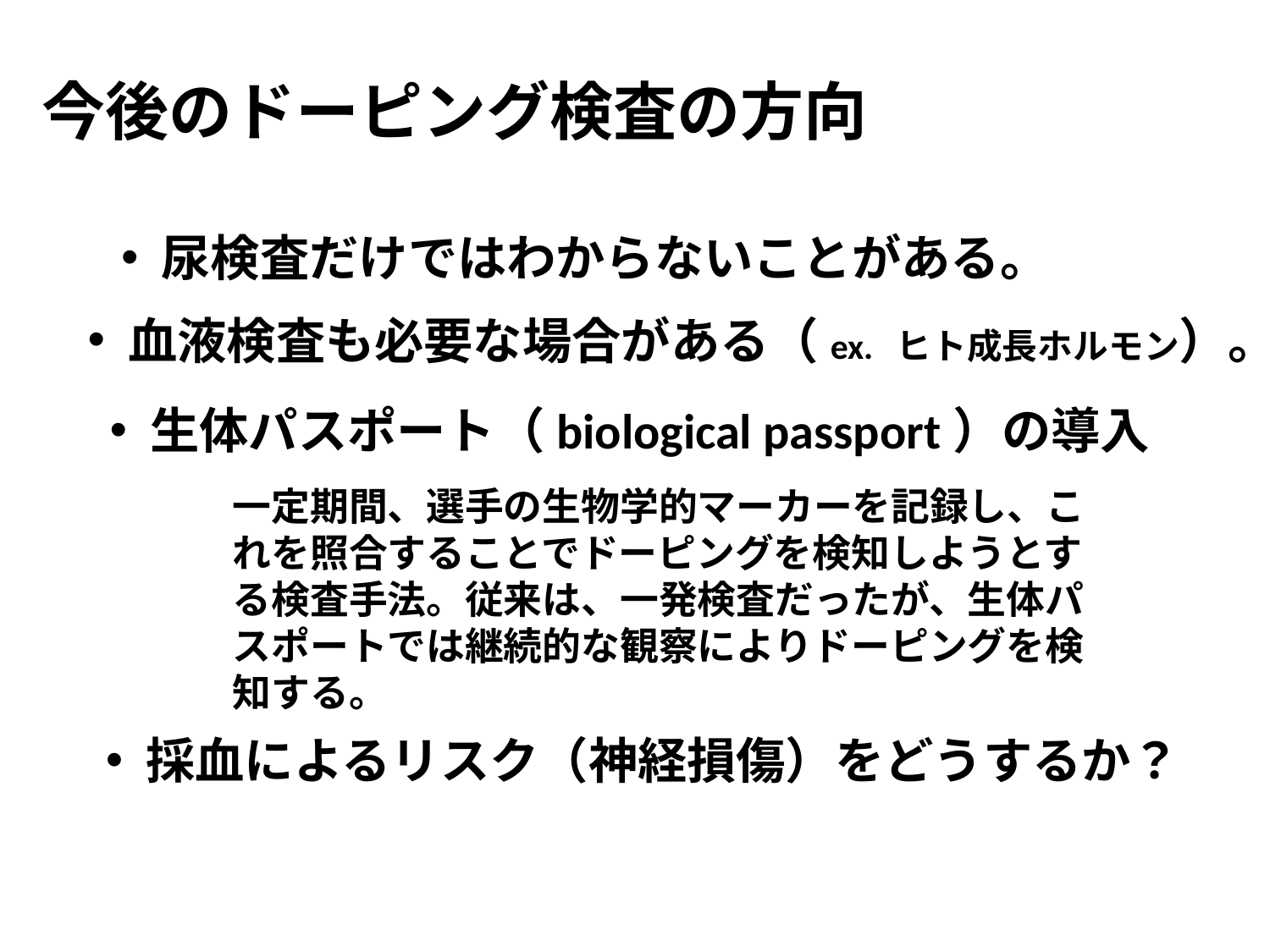

今後のドーピング検査の方向
 尿検査だけではわからないことがある。
 血液検査も必要な場合がある（ex. ヒト成長ホルモン）。
 生体パスポート（biological passport）の導入
一定期間、選手の生物学的マーカーを記録し、これを照合することでドーピングを検知しようとする検査手法。従来は、一発検査だったが、生体パスポートでは継続的な観察によりドーピングを検知する。
 採血によるリスク（神経損傷）をどうするか？